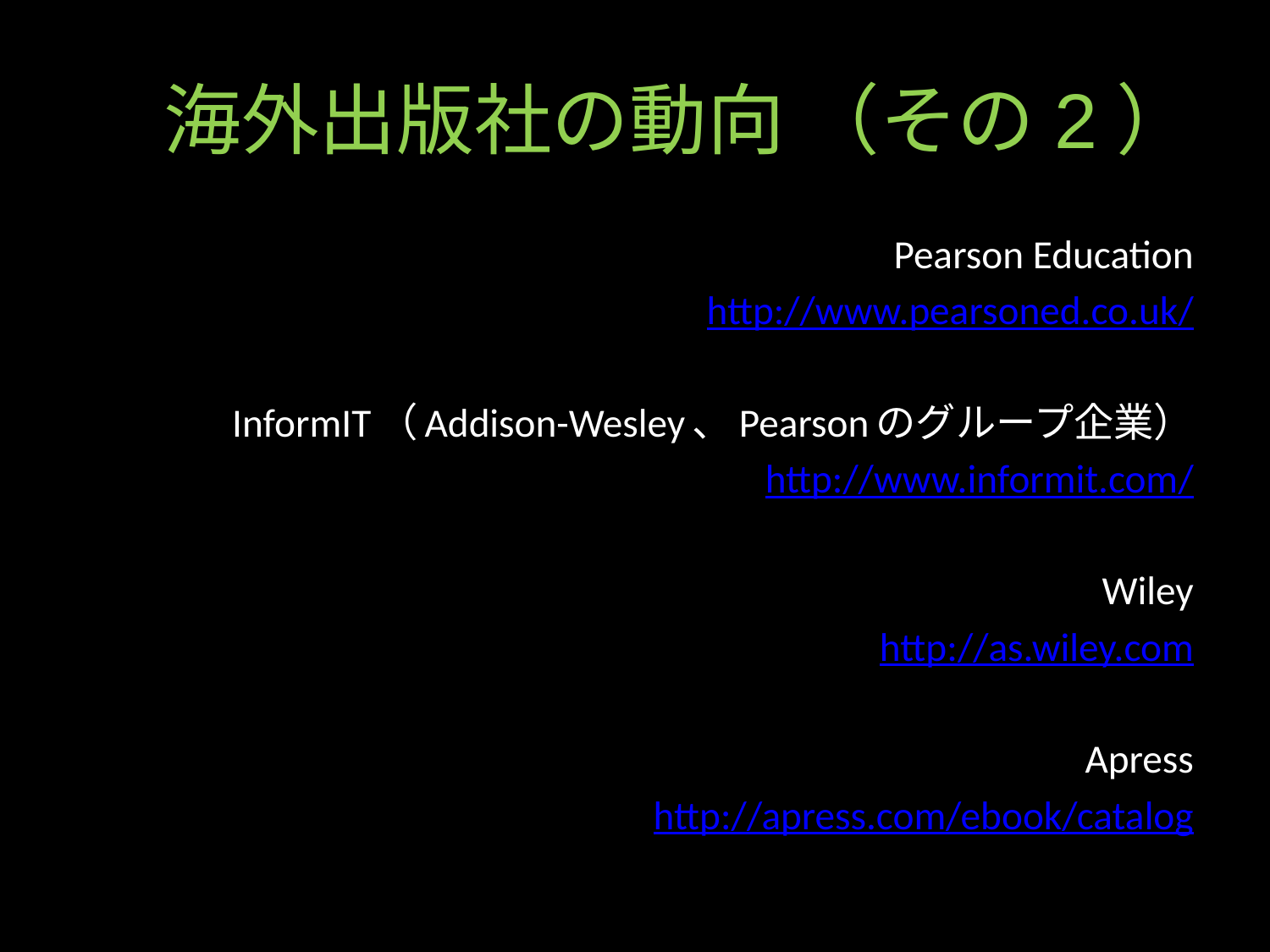

# 海外出版社の動向 （その2）
Pearson Education
http://www.pearsoned.co.uk/

InformIT（Addison-Wesley、Pearsonのグループ企業）
http://www.informit.com/

Wiley
http://as.wiley.com

Apress
http://apress.com/ebook/catalog